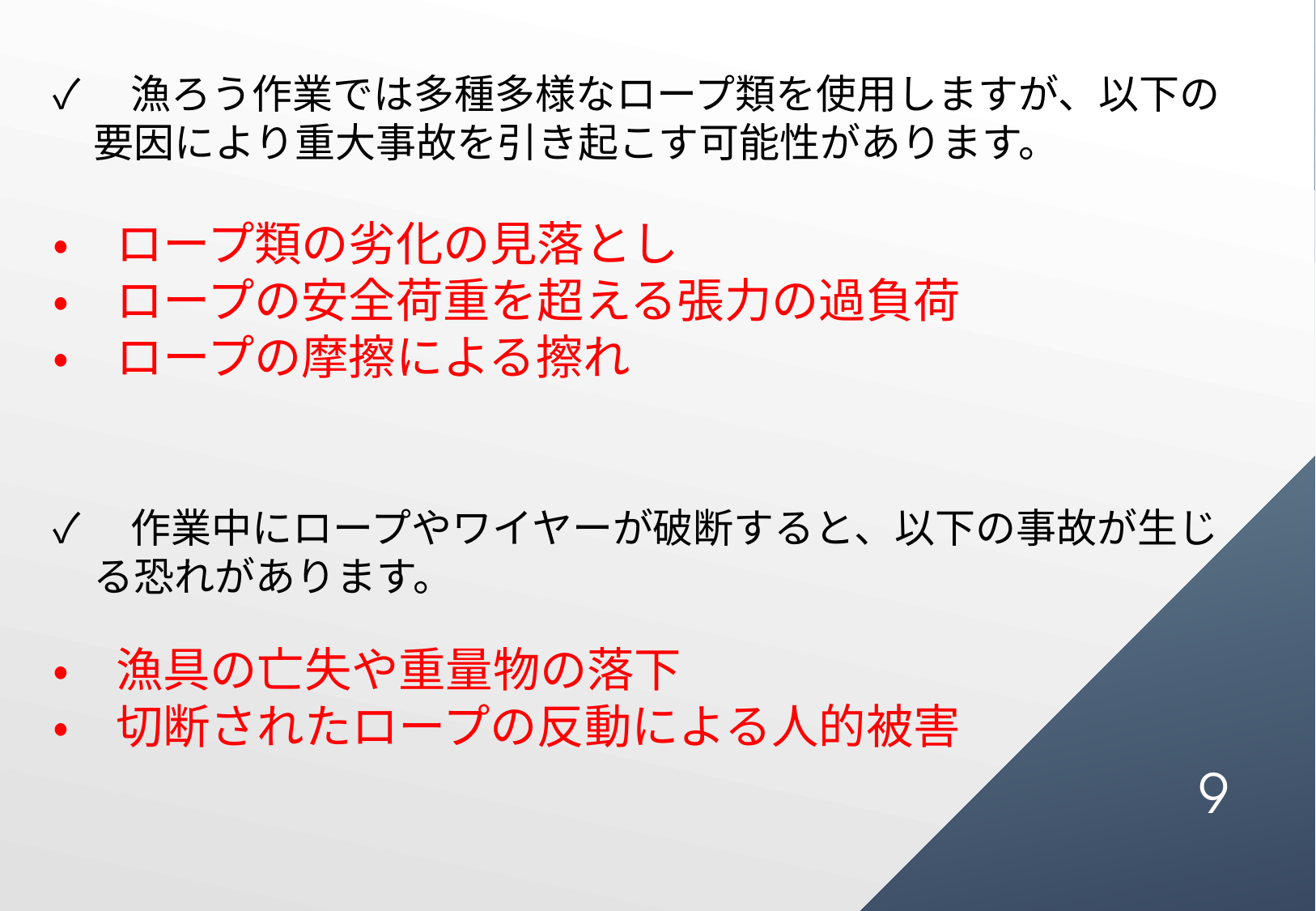

✓　漁ろう作業では多種多様なロープ類を使用しますが、以下の
　要因により重大事故を引き起こす可能性があります。

・　ロープ類の劣化の見落とし
・　ロープの安全荷重を超える張力の過負荷
・　ロープの摩擦による擦れ

✓　作業中にロープやワイヤーが破断すると、以下の事故が生じ
　る恐れがあります。

・　漁具の亡失や重量物の落下
・　切断されたロープの反動による人的被害
9